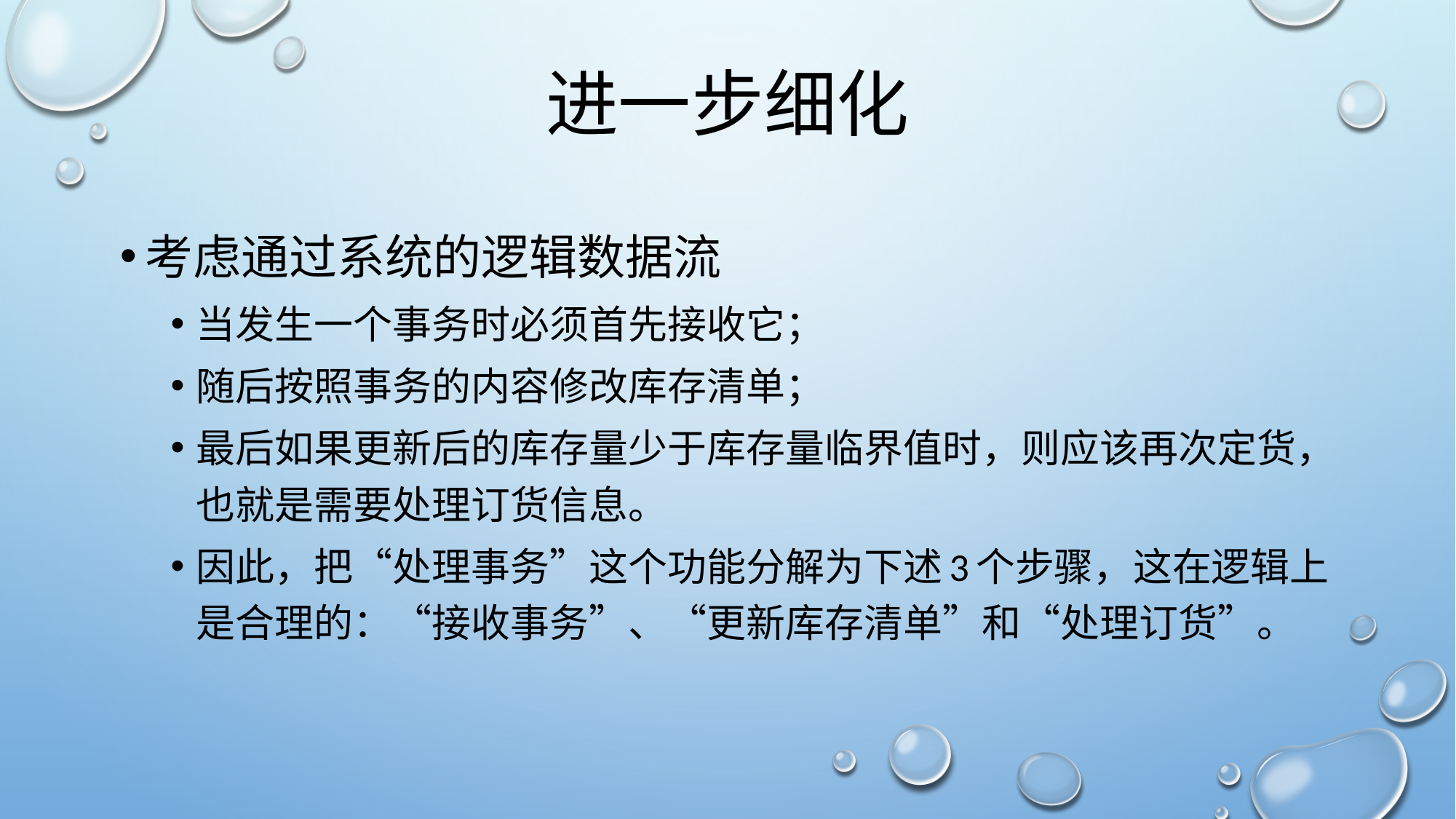

# 进一步细化
考虑通过系统的逻辑数据流
当发生一个事务时必须首先接收它；
随后按照事务的内容修改库存清单；
最后如果更新后的库存量少于库存量临界值时，则应该再次定货，也就是需要处理订货信息。
因此，把“处理事务”这个功能分解为下述3个步骤，这在逻辑上是合理的：“接收事务”、“更新库存清单”和“处理订货”。